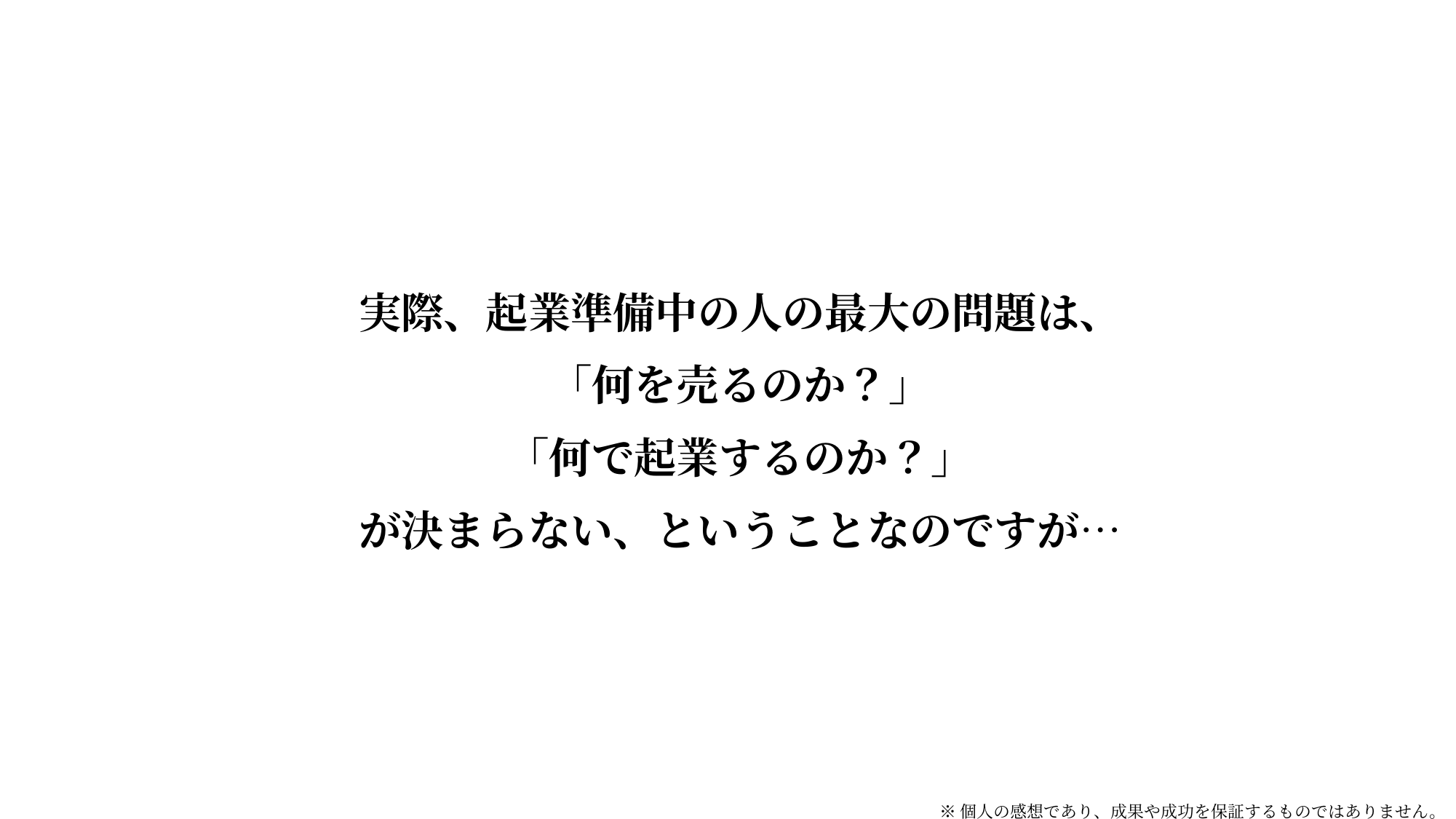

実際、起業準備中の人の最大の問題は、
「何を売るのか？」
「何で起業するのか？」
が決まらない、ということなのですが…
※個人の感想であり、成果や成功を保証するものではありません。